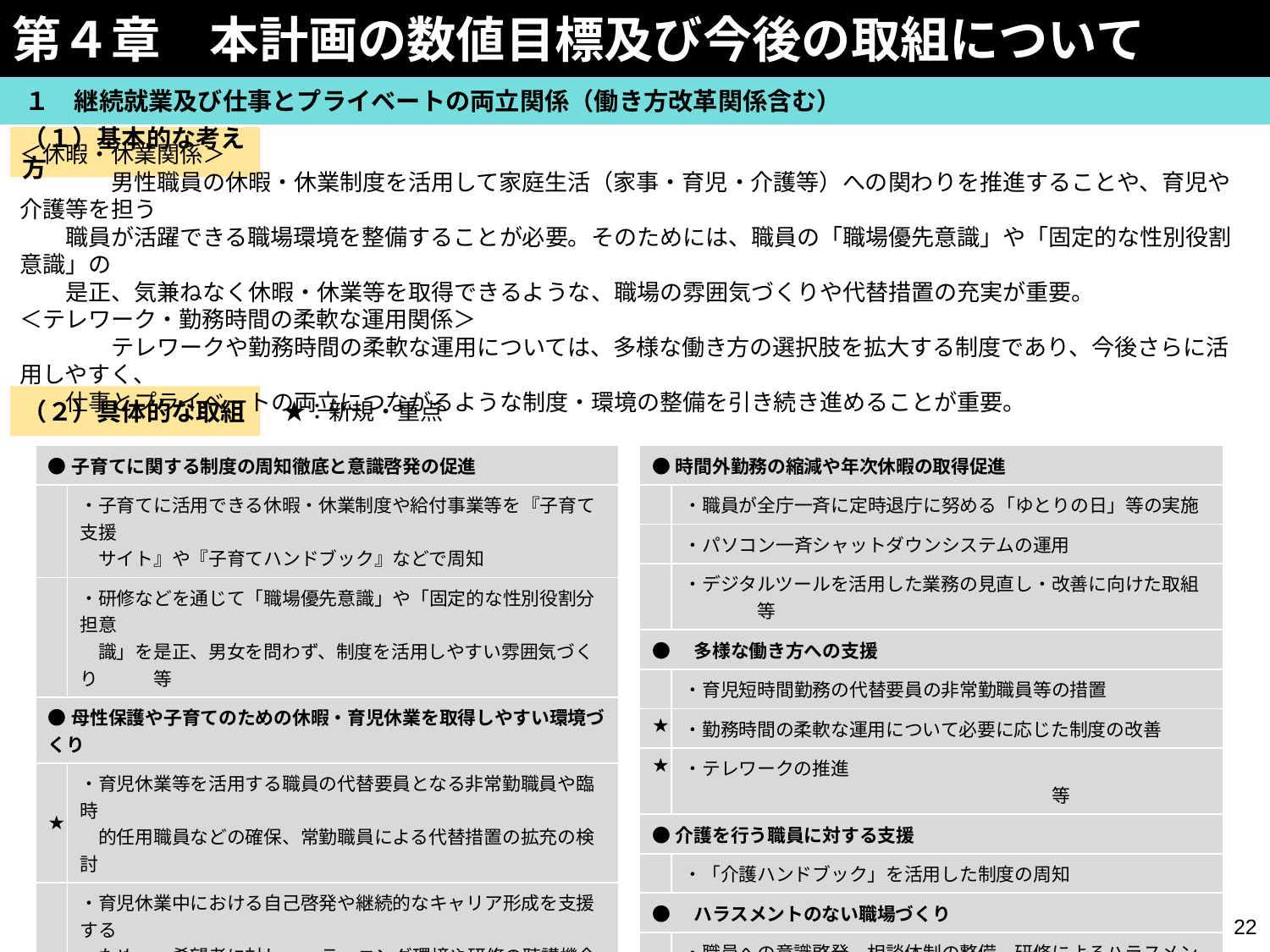

第４章　本計画の数値目標及び今後の取組について
　１　継続就業及び仕事とプライベートの両立関係（働き方改革関係含む）
（１）基本的な考え方

＜休暇・休業関係＞
　　　　男性職員の休暇・休業制度を活用して家庭生活（家事・育児・介護等）への関わりを推進することや、育児や介護等を担う
　　職員が活躍できる職場環境を整備することが必要。そのためには、職員の「職場優先意識」や「固定的な性別役割意識」の
　　是正、気兼ねなく休暇・休業等を取得できるような、職場の雰囲気づくりや代替措置の充実が重要。
＜テレワーク・勤務時間の柔軟な運用関係＞
　　　　テレワークや勤務時間の柔軟な運用については、多様な働き方の選択肢を拡大する制度であり、今後さらに活用しやすく、
　　仕事とプライベートの両立につながるような制度・環境の整備を引き続き進めることが重要。
（２）具体的な取組
　★：新規・重点
| ●子育てに関する制度の周知徹底と意識啓発の促進 |  |
| --- | --- |
|  | ・子育てに活用できる休暇・休業制度や給付事業等を『子育て支援 　サイト』や『子育てハンドブック』などで周知 |
|  | ・研修などを通じて「職場優先意識」や「固定的な性別役割分担意 　識」を是正、男女を問わず、制度を活用しやすい雰囲気づくり　　　等 |
| ●母性保護や子育てのための休暇・育児休業を取得しやすい環境づくり |  |
| ★ | ・育児休業等を活用する職員の代替要員となる非常勤職員や臨時 　的任用職員などの確保、常勤職員による代替措置の拡充の検討 |
|  | ・育児休業中における自己啓発や継続的なキャリア形成を支援する 　ため、　希望者に対し、eラーニング環境や研修の聴講機会を提供 |
|  | ・育児休業中の職員への、本人の意向に応じた情報提供 　　　　　　等 |
| ●　子育て相談体制の充実 |  |
|  | ・職員総合相談センター等における子育てと仕事の両立等の情報提 　供や相談受付 |
| ●時間外勤務の縮減や年次休暇の取得促進 |  |
| --- | --- |
|  | ・職員が全庁一斉に定時退庁に努める「ゆとりの日」等の実施 |
|  | ・パソコン一斉シャットダウンシステムの運用 |
|  | ・デジタルツールを活用した業務の見直し・改善に向けた取組　　　　等 |
| ●　多様な働き方への支援 |  |
|  | ・育児短時間勤務の代替要員の非常勤職員等の措置 |
| ★ | ・勤務時間の柔軟な運用について必要に応じた制度の改善 |
| ★ | ・テレワークの推進　　　　　　　　　　　　　　　　　　　　　　　　　　　　　　　　　　　　　　　等 |
| ●介護を行う職員に対する支援 |  |
|  | ・「介護ハンドブック」を活用した制度の周知 |
| ●　ハラスメントのない職場づくり |  |
|  | ・職員への意識啓発、相談体制の整備、研修によるハラスメント防止 |
| ●　管理職の意識改革 |  |
|  | ・管理職の意識改革や組織マネジメント力向上に資する研修 |
22